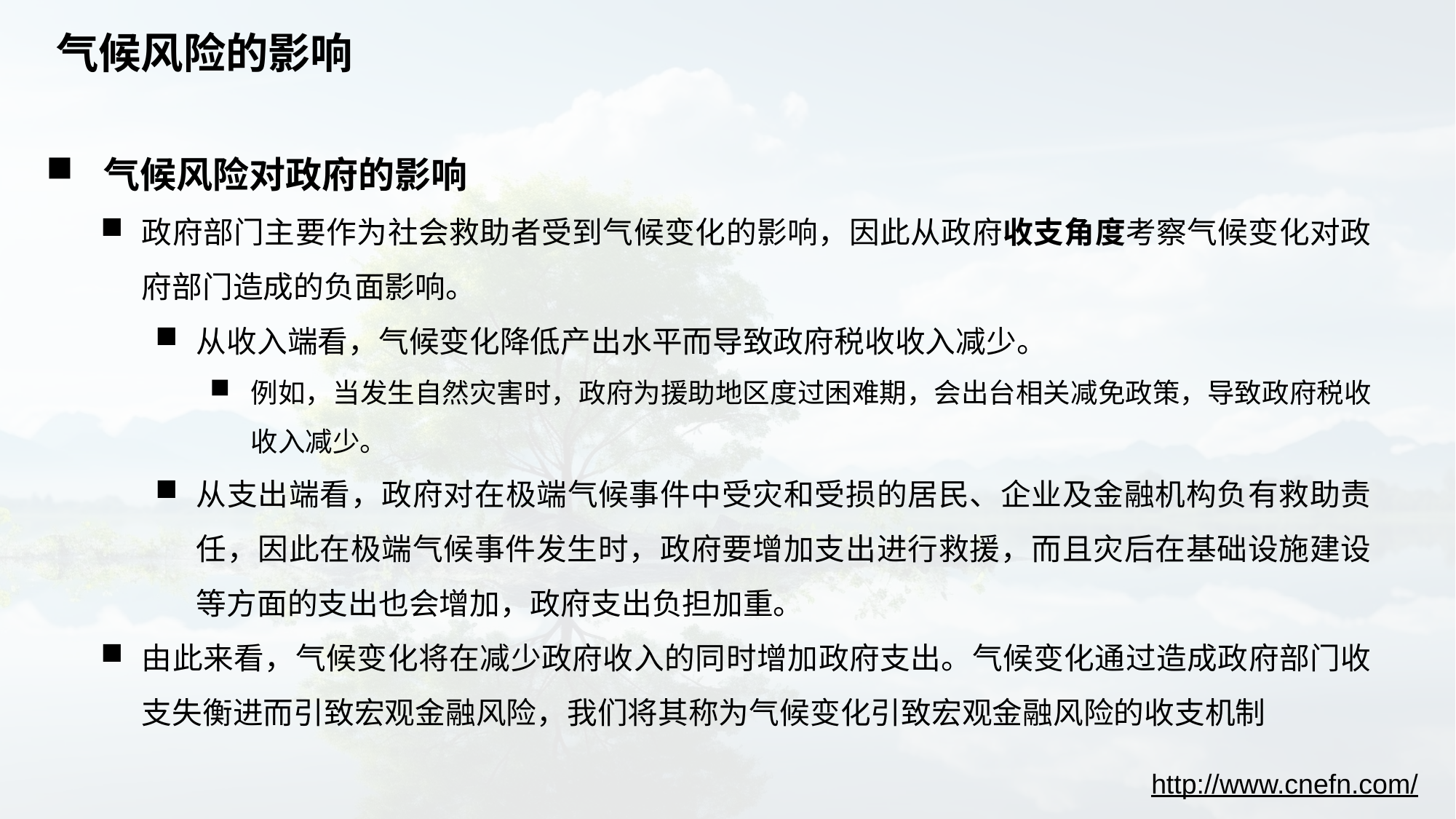

# 气候风险的影响
 气候风险对政府的影响
政府部门主要作为社会救助者受到气候变化的影响，因此从政府收支角度考察气候变化对政府部门造成的负面影响。
从收入端看，气候变化降低产出水平而导致政府税收收入减少。
例如，当发生自然灾害时，政府为援助地区度过困难期，会出台相关减免政策，导致政府税收收入减少。
从支出端看，政府对在极端气候事件中受灾和受损的居民、企业及金融机构负有救助责任，因此在极端气候事件发生时，政府要增加支出进行救援，而且灾后在基础设施建设等方面的支出也会增加，政府支出负担加重。
由此来看，气候变化将在减少政府收入的同时增加政府支出。气候变化通过造成政府部门收支失衡进而引致宏观金融风险，我们将其称为气候变化引致宏观金融风险的收支机制